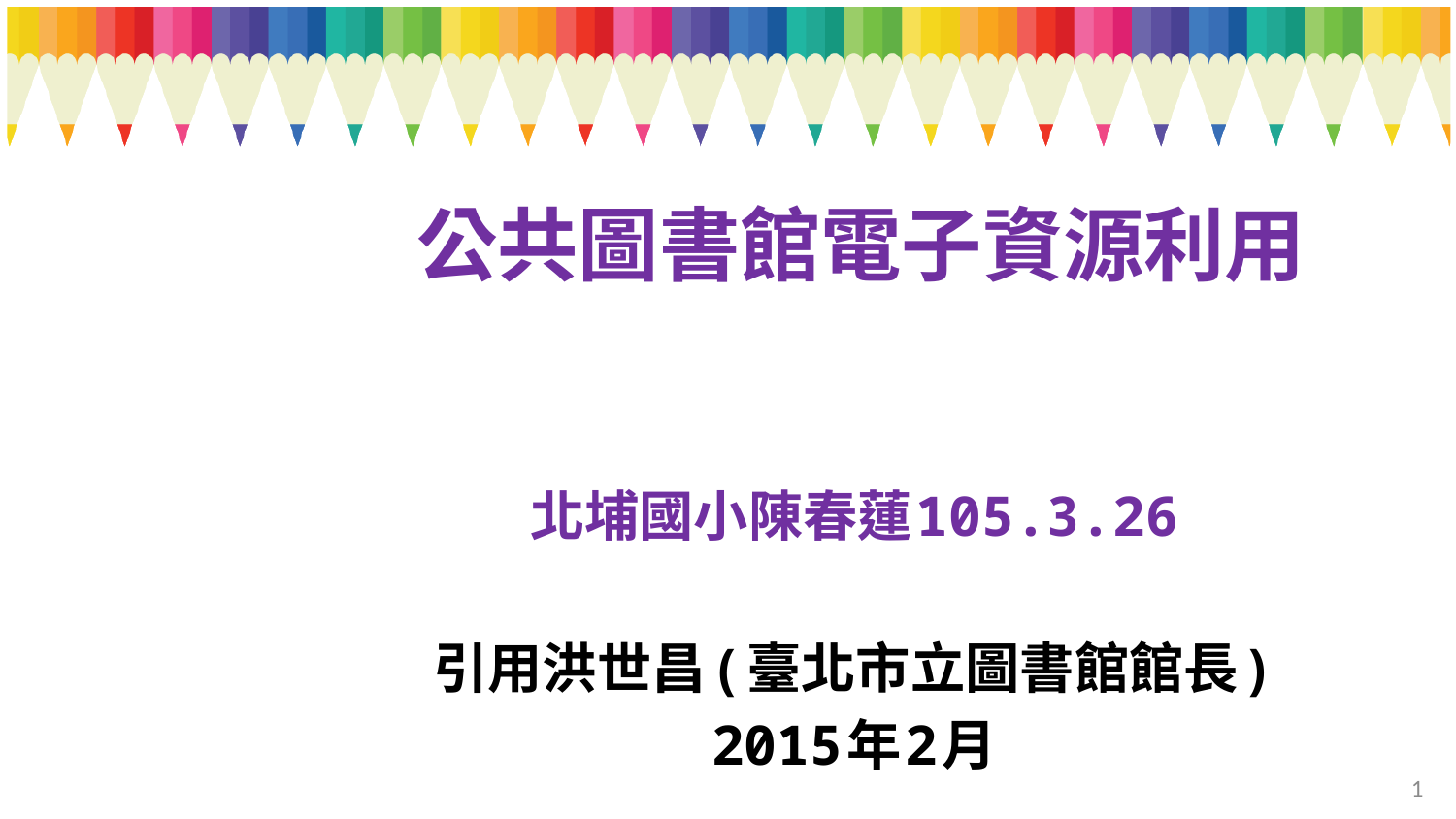

# 公共圖書館電子資源利用

北埔國小陳春蓮105.3.26

引用洪世昌(臺北市立圖書館館長)
2015年2月

1